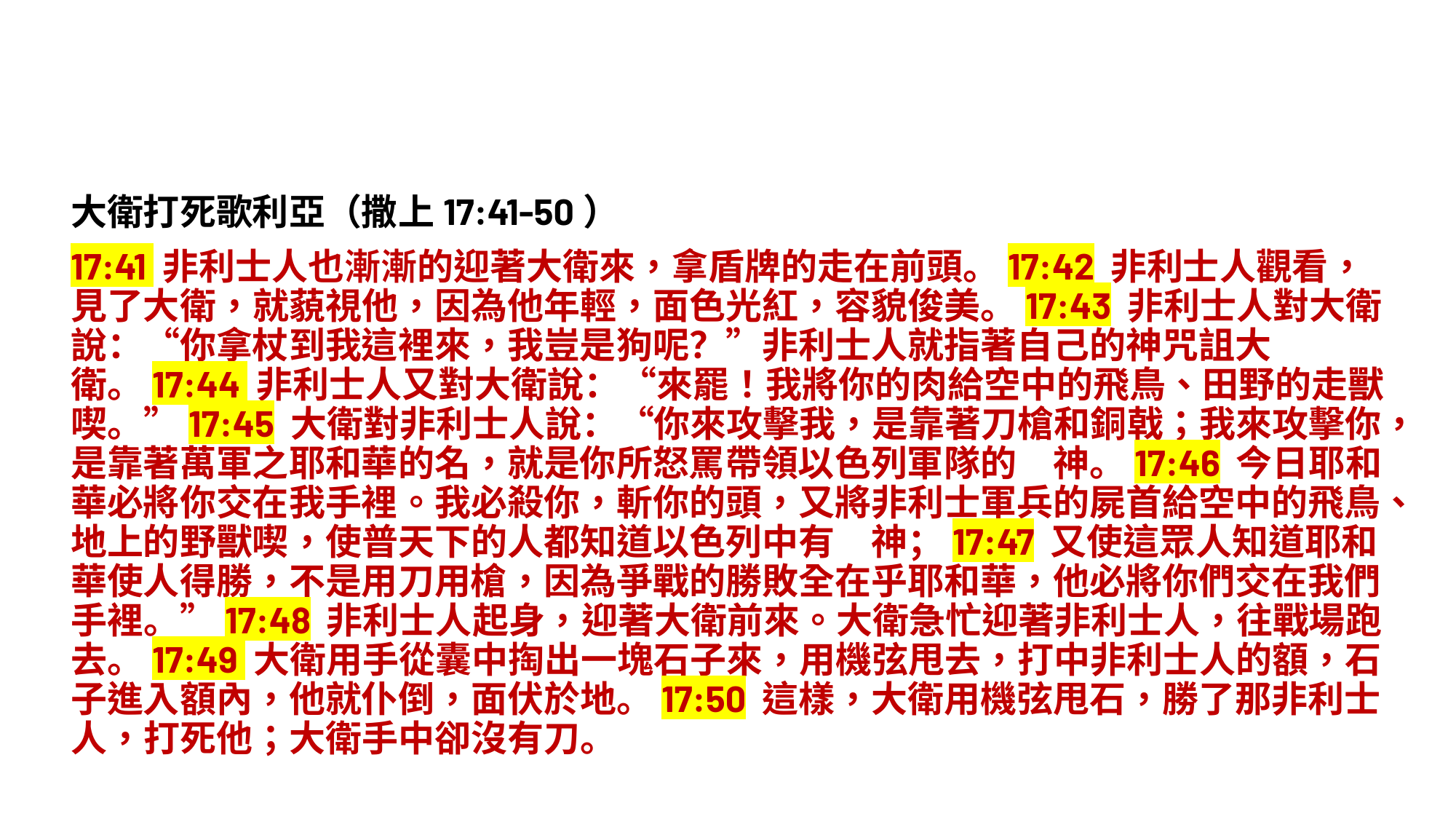

大衛打死歌利亞（撒上17:41-50）
17:41 非利士人也漸漸的迎著大衛來，拿盾牌的走在前頭。17:42 非利士人觀看，見了大衛，就藐視他，因為他年輕，面色光紅，容貌俊美。17:43 非利士人對大衛說：“你拿杖到我這裡來，我豈是狗呢？”非利士人就指著自己的神咒詛大衛。17:44 非利士人又對大衛說：“來罷！我將你的肉給空中的飛鳥、田野的走獸喫。”17:45 大衛對非利士人說：“你來攻擊我，是靠著刀槍和銅戟；我來攻擊你，是靠著萬軍之耶和華的名，就是你所怒罵帶領以色列軍隊的　神。17:46 今日耶和華必將你交在我手裡。我必殺你，斬你的頭，又將非利士軍兵的屍首給空中的飛鳥、地上的野獸喫，使普天下的人都知道以色列中有　神；17:47 又使這眾人知道耶和華使人得勝，不是用刀用槍，因為爭戰的勝敗全在乎耶和華，他必將你們交在我們手裡。”17:48 非利士人起身，迎著大衛前來。大衛急忙迎著非利士人，往戰場跑去。17:49 大衛用手從囊中掏出一塊石子來，用機弦甩去，打中非利士人的額，石子進入額內，他就仆倒，面伏於地。17:50 這樣，大衛用機弦甩石，勝了那非利士人，打死他；大衛手中卻沒有刀。